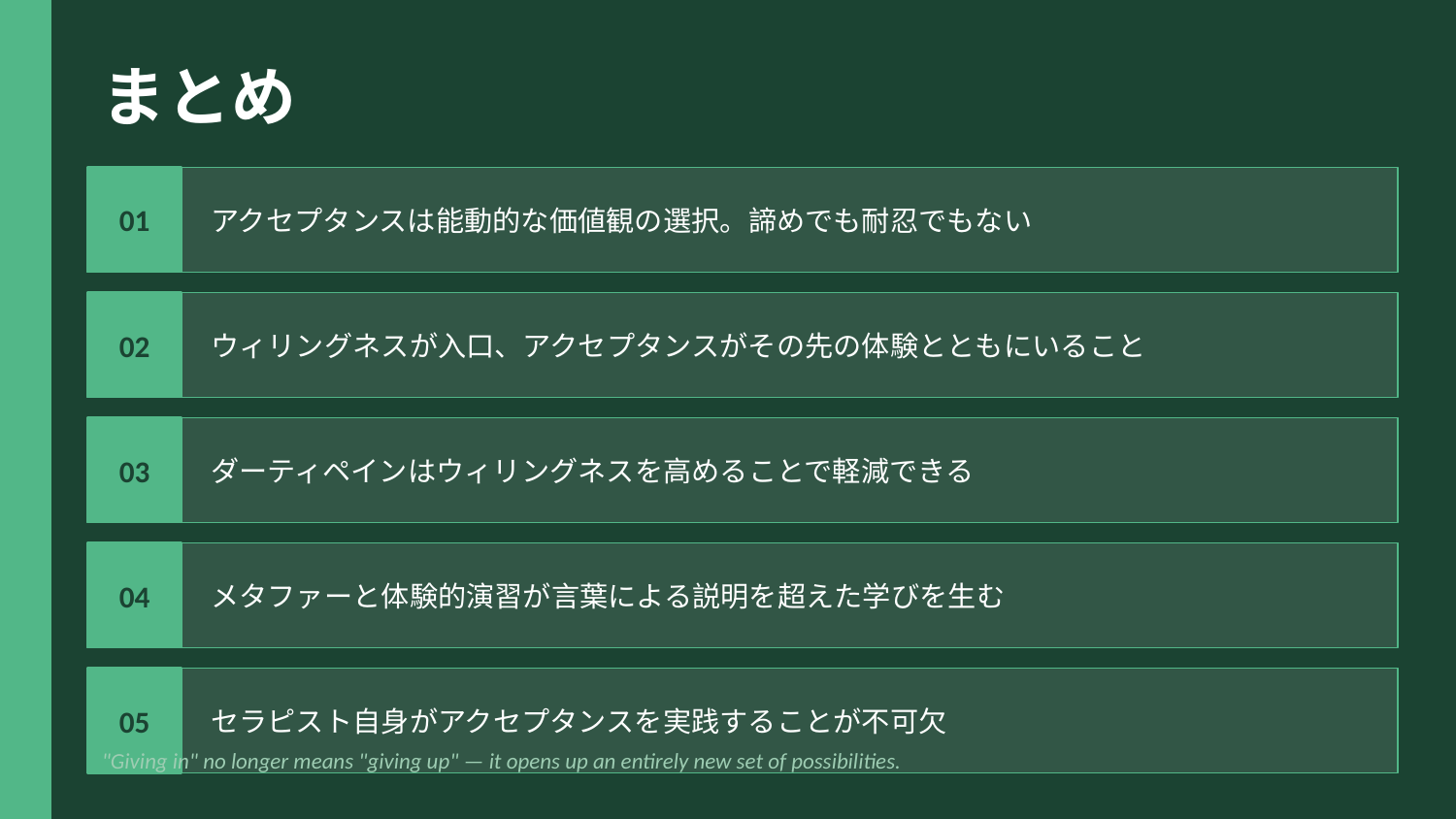

まとめ

01
アクセプタンスは能動的な価値観の選択。諦めでも耐忍でもない

02
ウィリングネスが入口、アクセプタンスがその先の体験とともにいること

03
ダーティペインはウィリングネスを高めることで軽減できる

04
メタファーと体験的演習が言葉による説明を超えた学びを生む

05
セラピスト自身がアクセプタンスを実践することが不可欠
"Giving in" no longer means "giving up" — it opens up an entirely new set of possibilities.